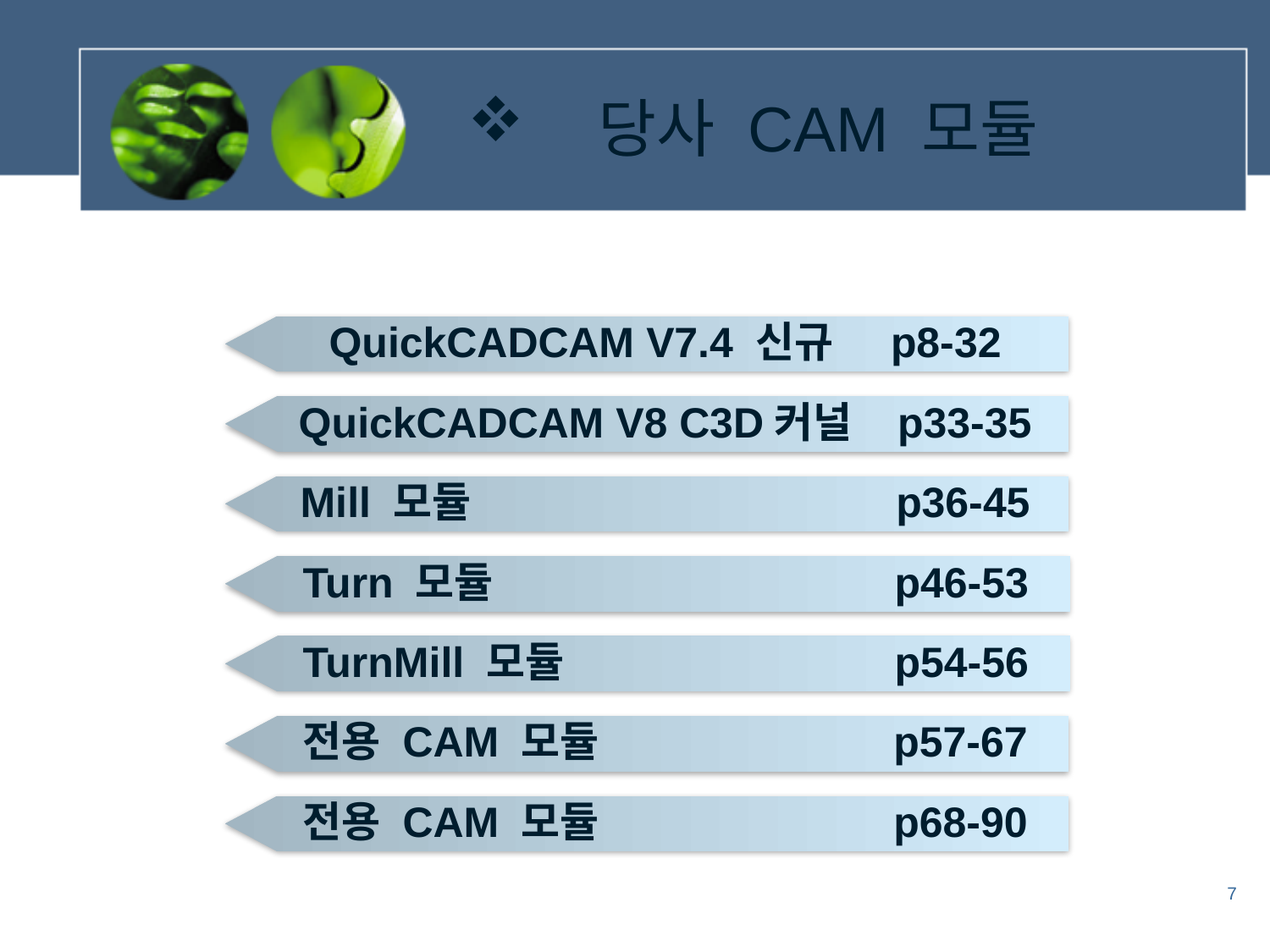

# 당사 CAM 모듈
QuickCADCAM V7.4 신규    p8-32
QuickCADCAM V8 C3D커널   p33-35
Mill 모듈                                   p36-45
Turn 모듈                                 p46-53
TurnMill 모듈                           p54-56
전용 CAM 모듈                        p57-67
전용 CAM 모듈                        p68-90
7